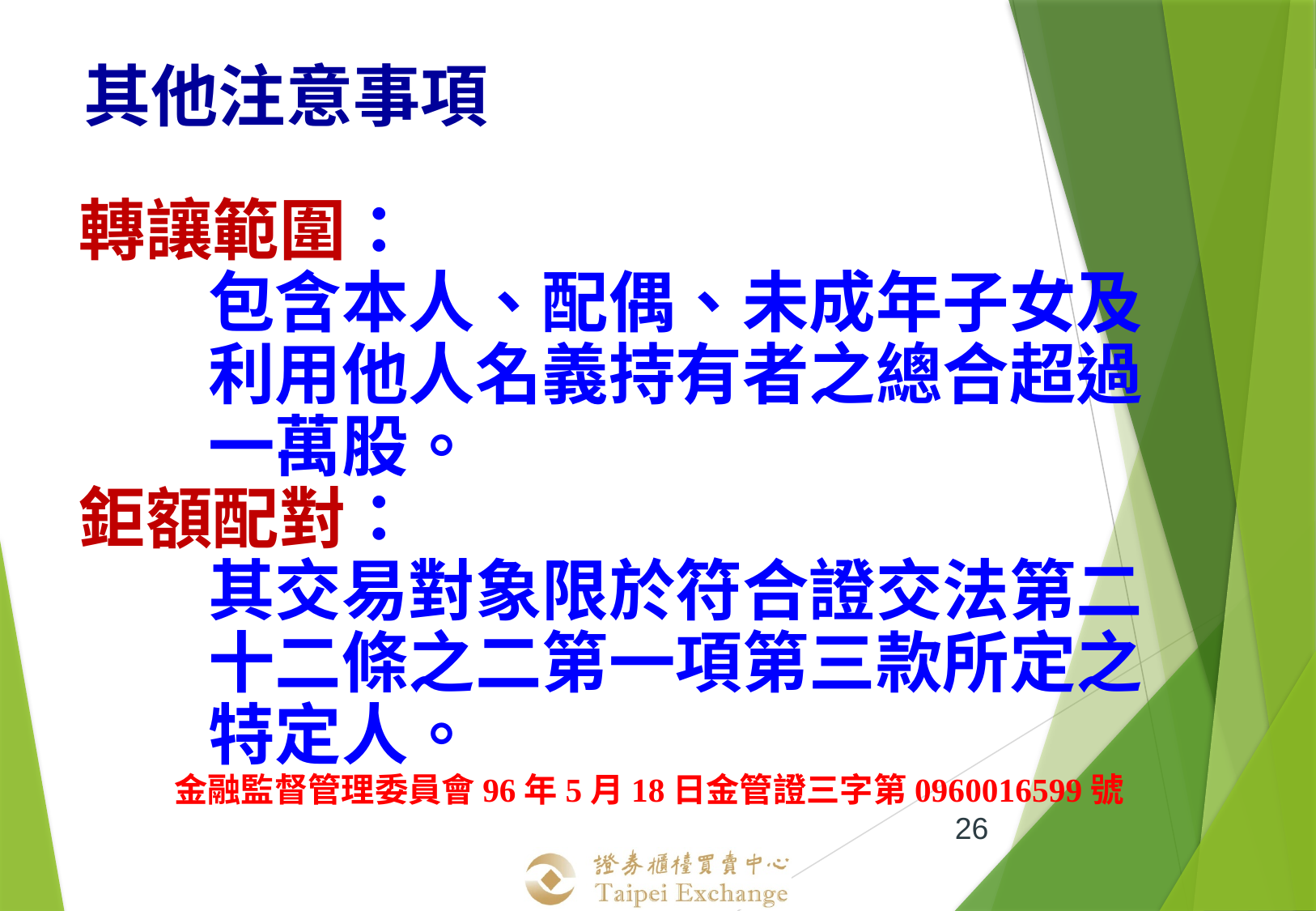

其他注意事項
轉讓範圍：
包含本人、配偶、未成年子女及利用他人名義持有者之總合超過一萬股。
鉅額配對：
其交易對象限於符合證交法第二十二條之二第一項第三款所定之特定人。
金融監督管理委員會96年5月18日金管證三字第0960016599號

26